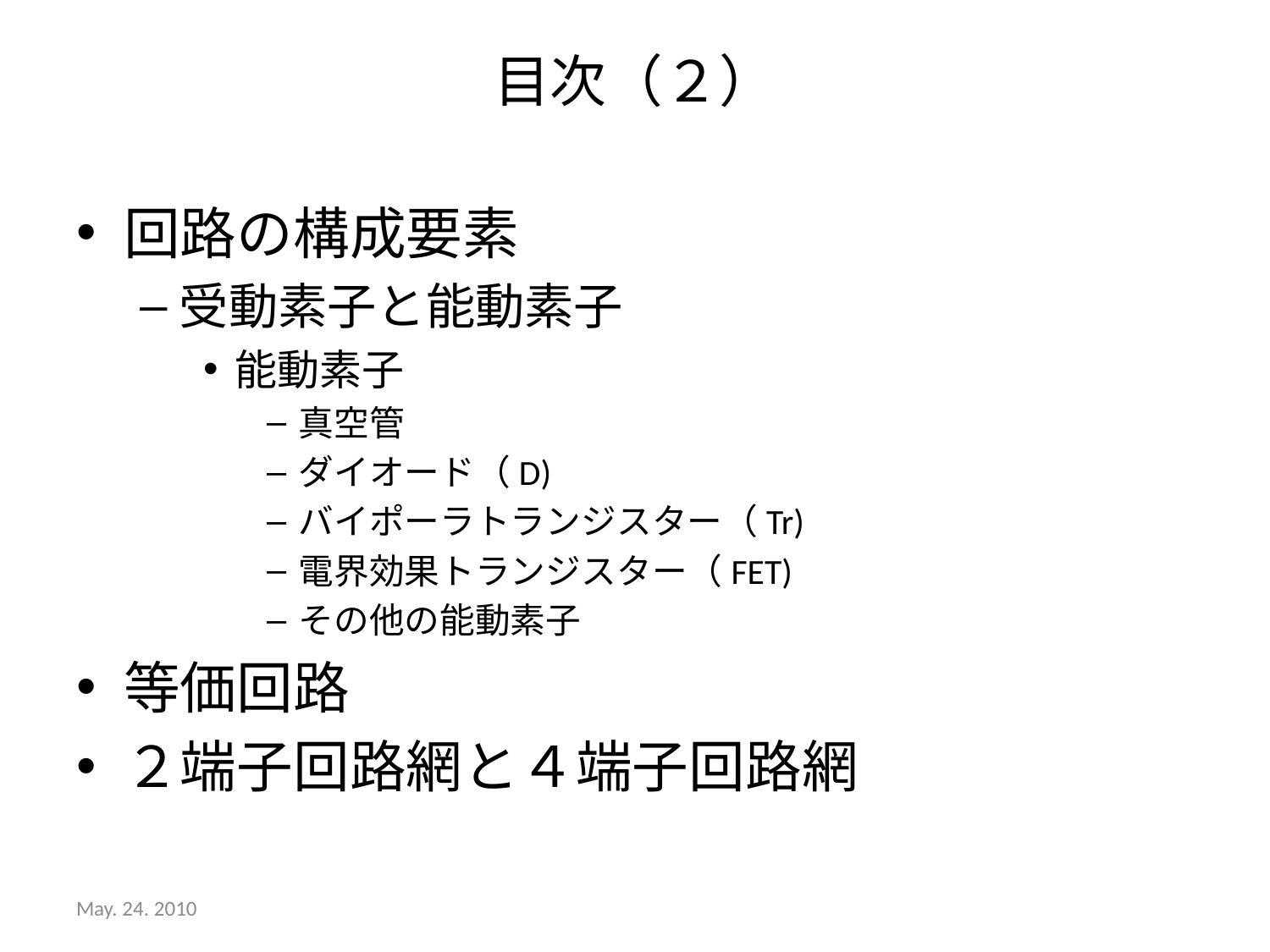

# 目次（２）
回路の構成要素
受動素子と能動素子
能動素子
真空管
ダイオード（D)
バイポーラトランジスター（Tr)
電界効果トランジスター（FET)
その他の能動素子
等価回路
２端子回路網と４端子回路網

May. 24. 2010